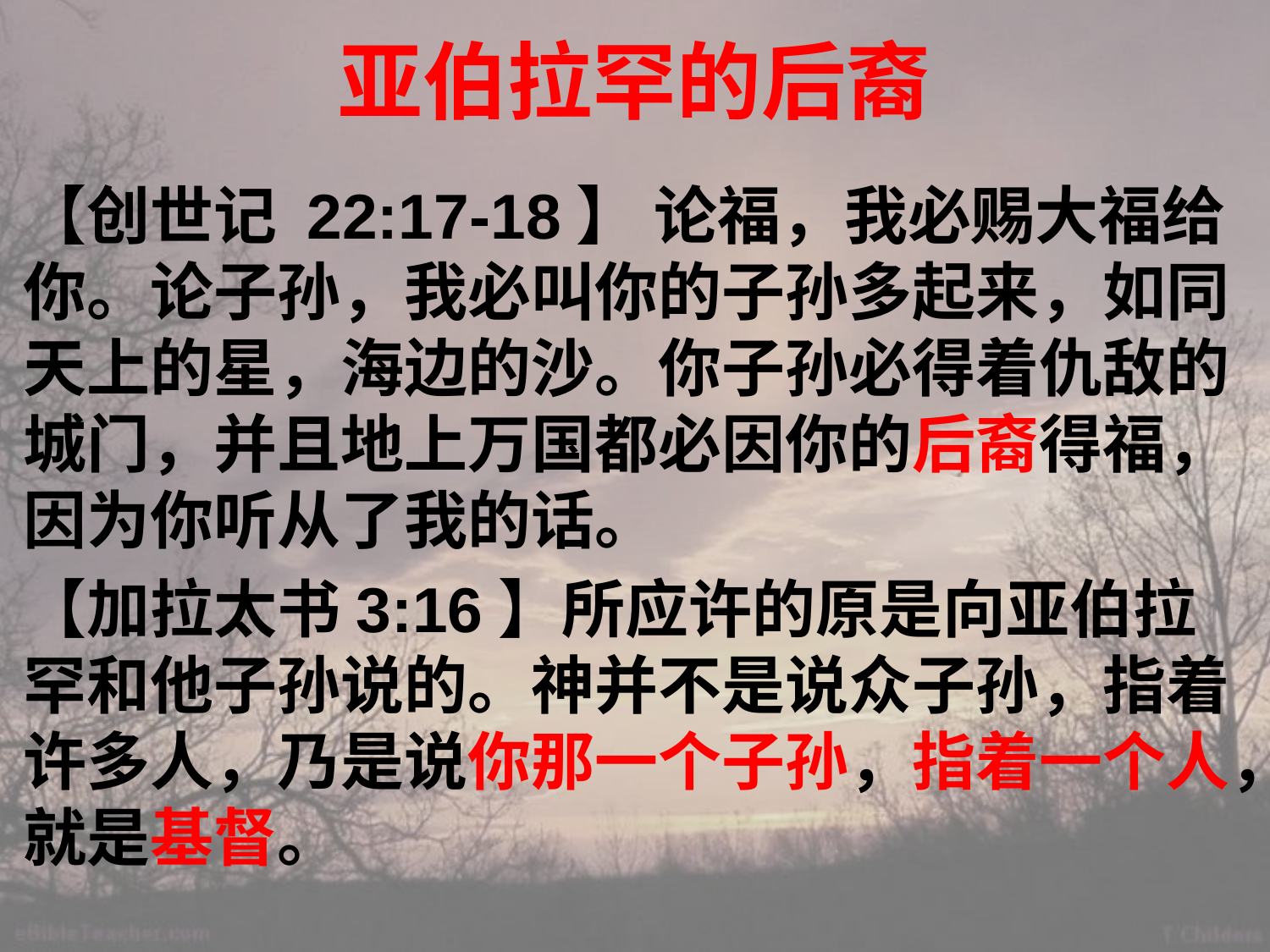

# 亚伯拉罕的后裔
【创世记 22:17-18】 论福，我必赐大福给你。论子孙，我必叫你的子孙多起来，如同天上的星，海边的沙。你子孙必得着仇敌的城门，并且地上万国都必因你的后裔得福，因为你听从了我的话。
【加拉太书3:16】所应许的原是向亚伯拉罕和他子孙说的。神并不是说众子孙，指着许多人，乃是说你那一个子孙，指着一个人，就是基督。